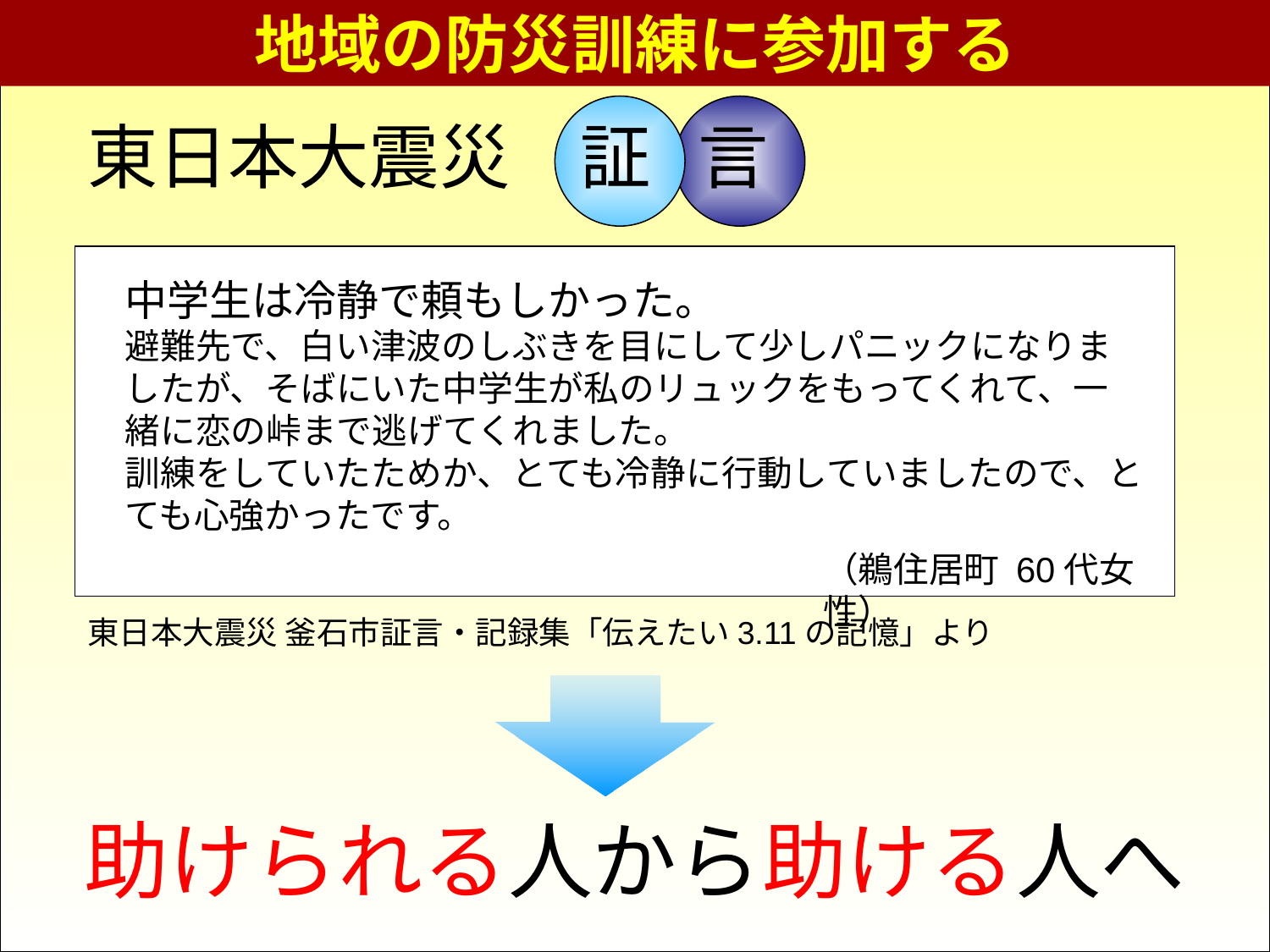

地域の防災訓練に参加する

東日本大震災　証   言
中学生は冷静で頼もしかった

中学生は冷静で頼もしかった。
避難先で、白い津波のしぶきを目にして少しパニックになりましたが、そばにいた中学生が私のリュックをもってくれて、一緒に恋の峠まで逃げてくれました。
訓練をしていたためか、とても冷静に行動していましたので、とても心強かったです。
避難先で、白い津波のしぶきを目にして少しパニックになりましたが、そばにいた中学生が私のリュックを持ってくれて、一緒に恋の峠まで逃げてくれました。
訓練をしていたためか、とても冷静に行動していましたので、とても心強かったです。
（鵜住居町 60代女性）
東日本大震災 釜石市証言・記録集「伝えたい3.11の記憶」より

助けられる人から助ける人へ